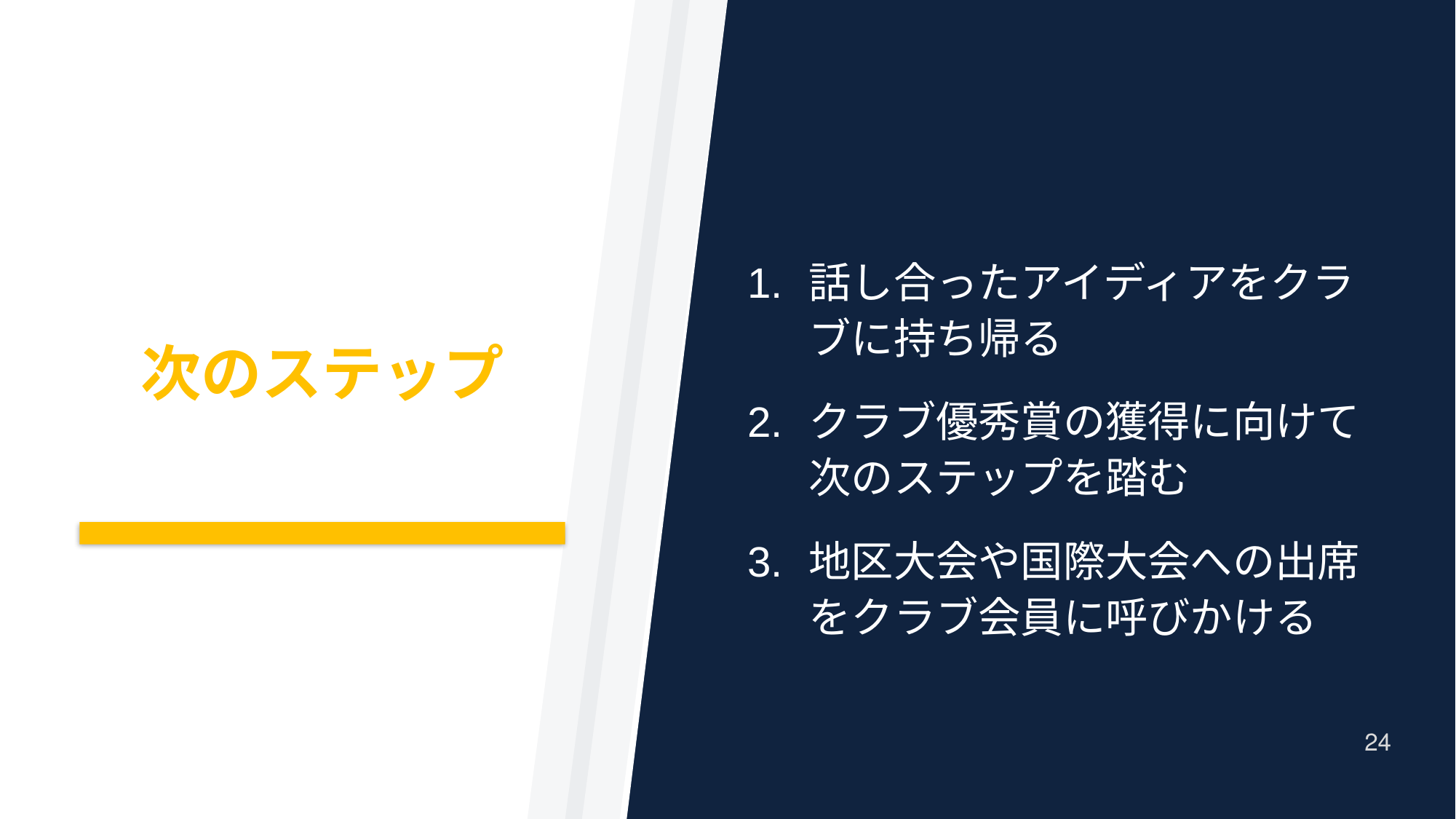

話し合ったアイディアをクラブに持ち帰る
クラブ優秀賞の獲得に向けて次のステップを踏む
地区大会や国際大会への出席をクラブ会員に呼びかける
# 次のステップ